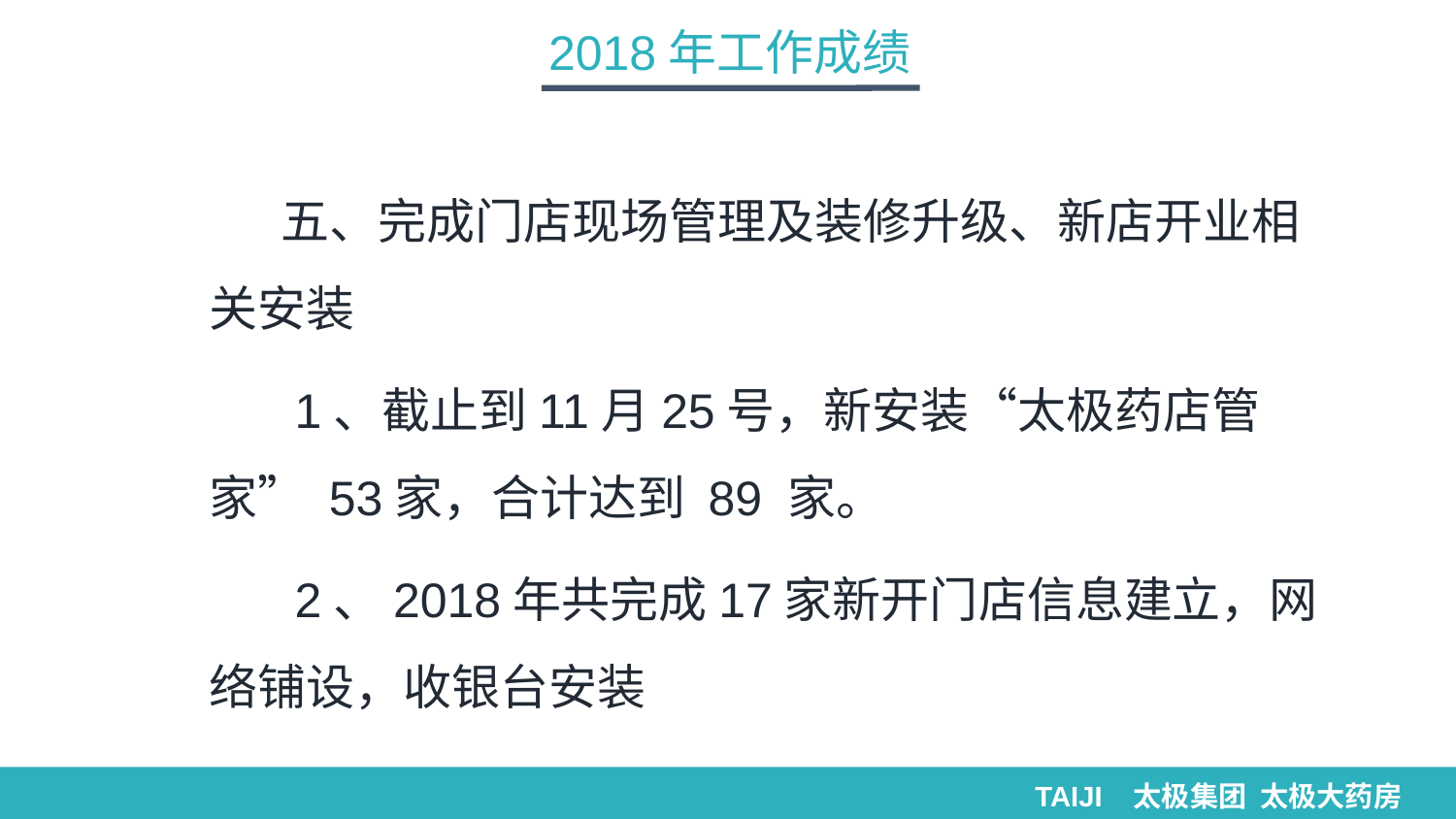

2018年工作成绩
五、完成门店现场管理及装修升级、新店开业相关安装
 1、截止到11月25号，新安装“太极药店管家” 53家，合计达到 89 家。
 2、2018年共完成17家新开门店信息建立，网络铺设，收银台安装

TAIJI   太极集团  太极大药房